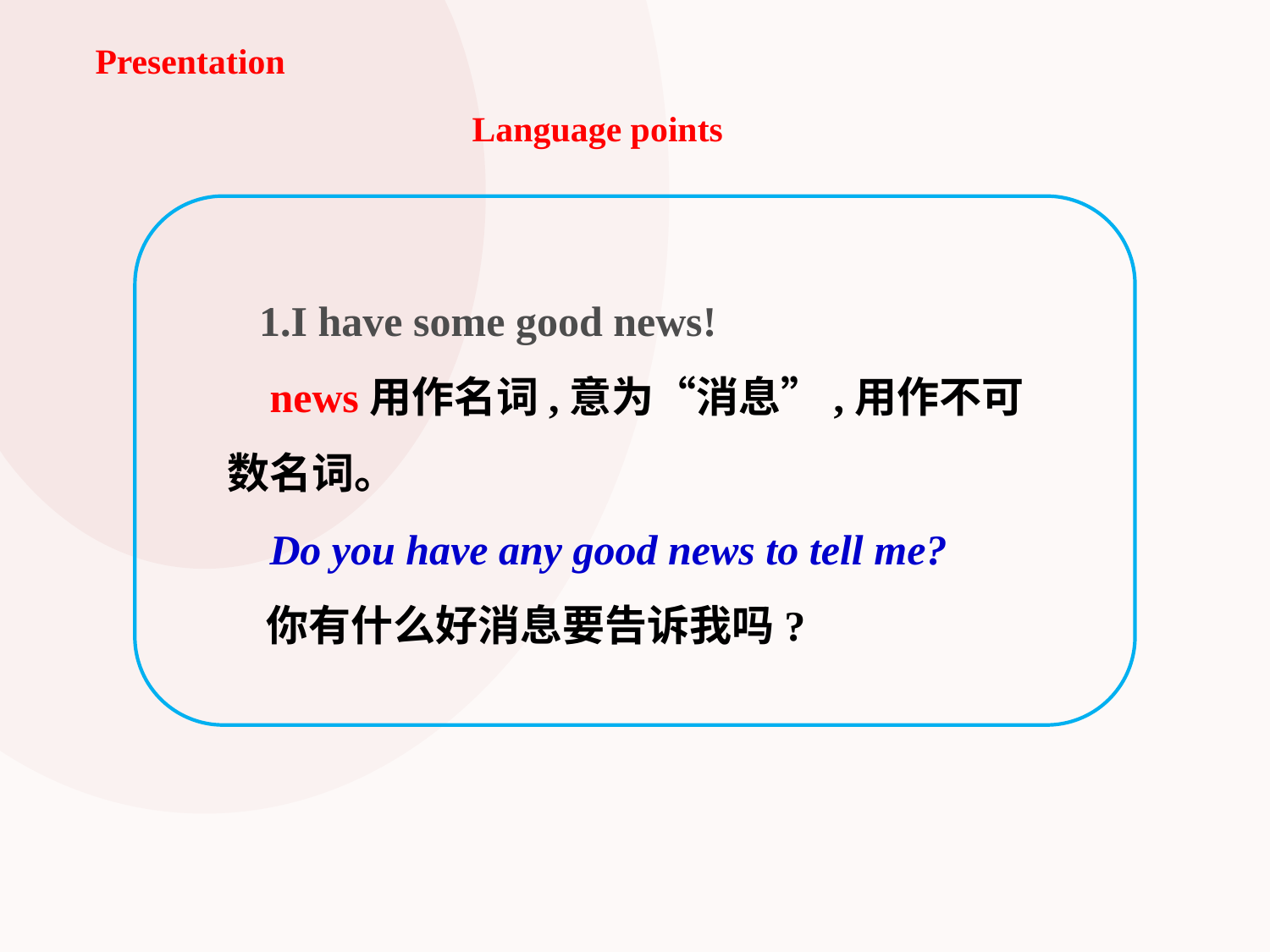

Presentation
Language points

   1.I have some good news!
    news用作名词,意为“消息”,用作不可数名词。
    Do you have any good news to tell me?
   你有什么好消息要告诉我吗?